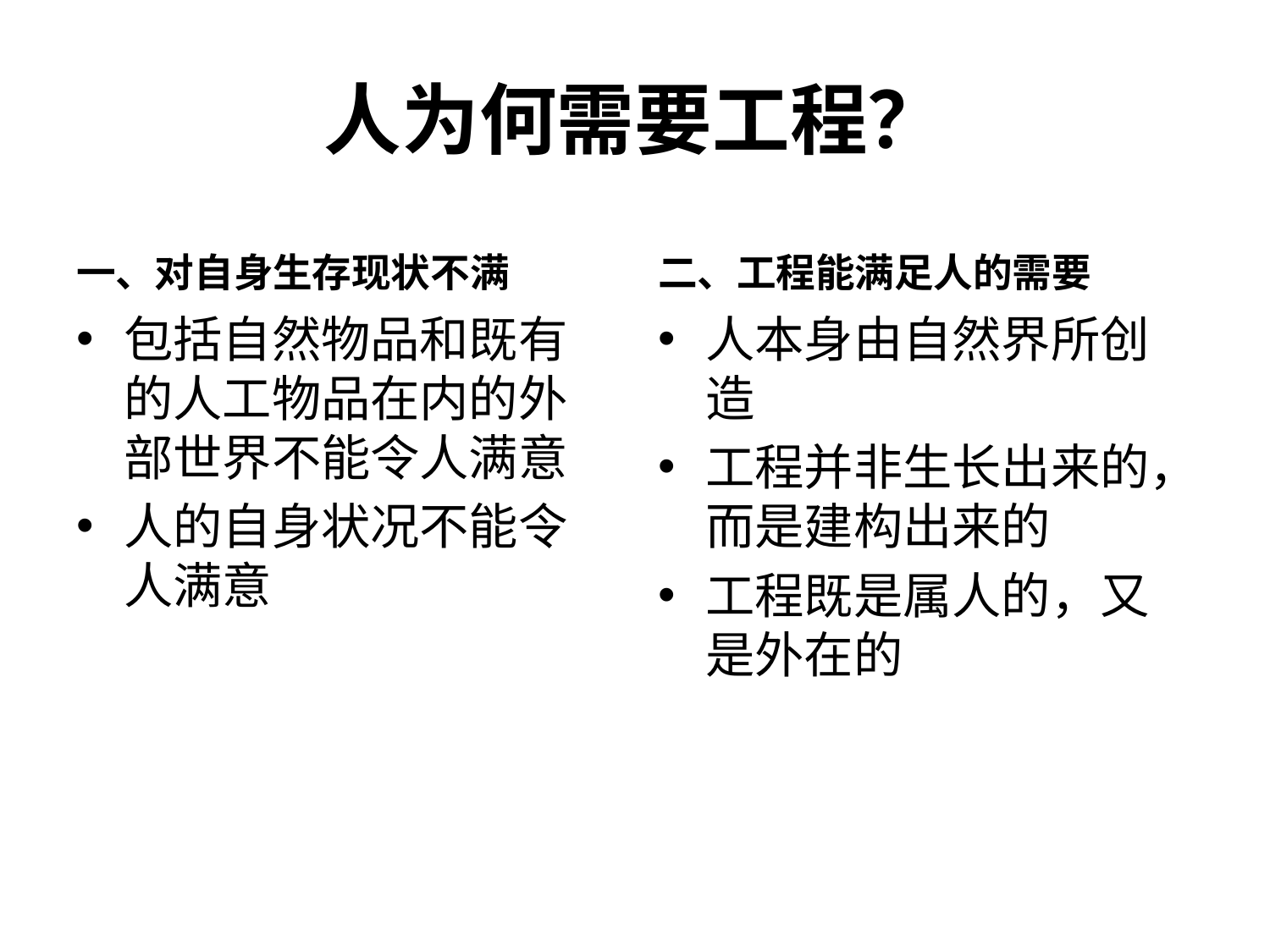

# 人为何需要工程？
一、对自身生存现状不满
二、工程能满足人的需要
包括自然物品和既有的人工物品在内的外部世界不能令人满意
人的自身状况不能令人满意

人本身由自然界所创造
工程并非生长出来的，而是建构出来的
工程既是属人的，又是外在的